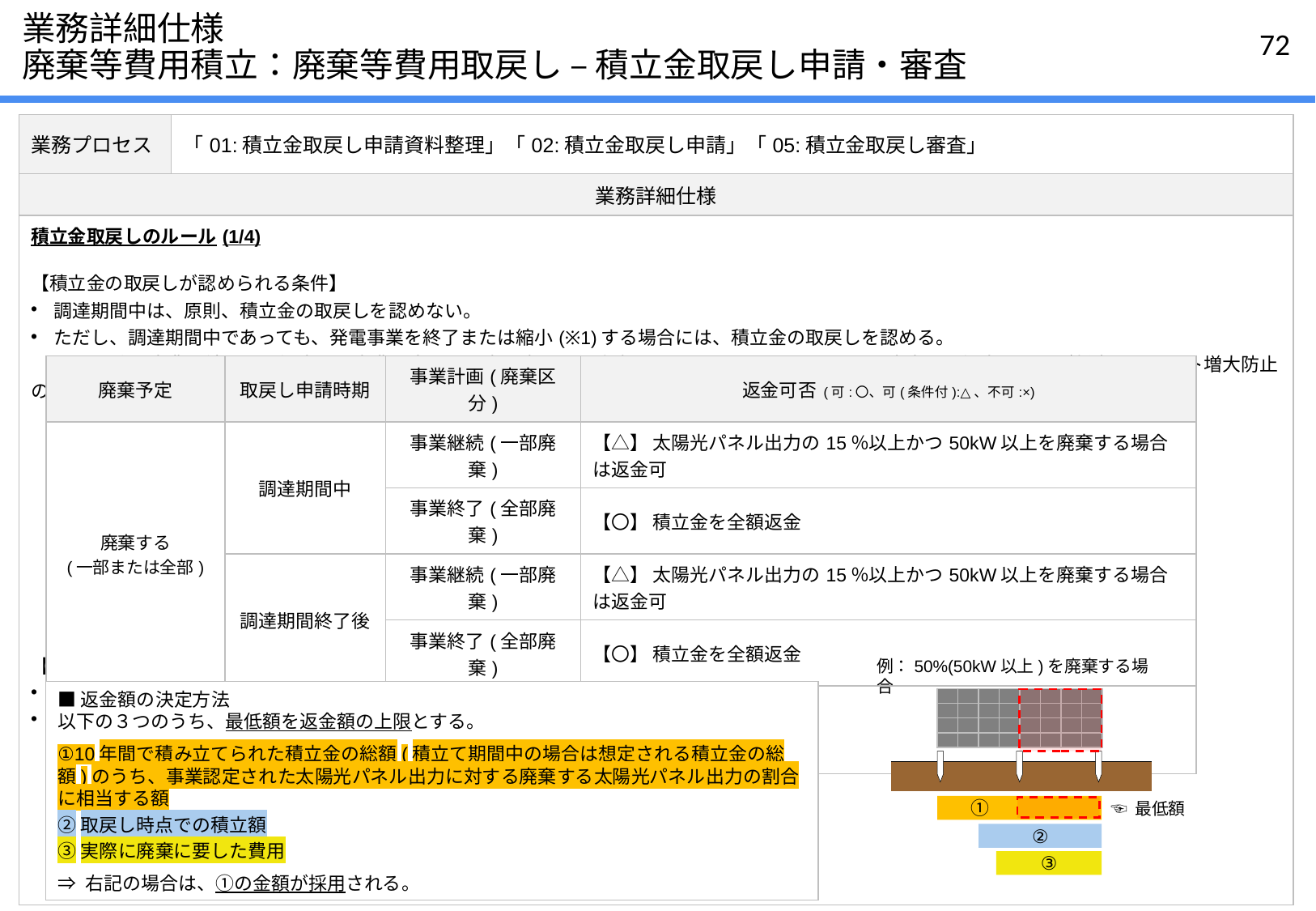

# 業務詳細仕様 廃棄等費用積立：廃棄等費用取戻し – 積立金取戻し申請・審査
| 業務プロセス | 「01:積立金取戻し申請資料整理」「02:積立金取戻し申請」「05:積立金取戻し審査」 |
| --- | --- |
| 業務詳細仕様 |  |
| 積立金取戻しのルール(1/4) 【積立金の取戻しが認められる条件】 調達期間中は、原則、積立金の取戻しを認めない。 ただし、調達期間中であっても、発電事業を終了または縮小(※1)する場合には、積立金の取戻しを認める。 　　※1 発電事業を縮小する場合は、事業認定された太陽光パネル出力の15％以上かつ50kW以上を廃棄する場合に限る（制度運用コスト増大防止のため） 【積立金取戻し金額(返金額)の考え方】 事業を終了する場合は、積立金を全額返金する。 事業を継続する場合は、以下のルールに従って返金額を決定する。 |  |
| 廃棄予定 | 取戻し申請時期 | 事業計画(廃棄区分) | 返金可否 (可:〇、可(条件付):△、不可:×) |
| --- | --- | --- | --- |
| 廃棄する (一部または全部) | 調達期間中 | 事業継続(一部廃棄) | 【△】 太陽光パネル出力の15％以上かつ50kW以上を廃棄する場合は返金可 |
|  |  | 事業終了(全部廃棄) | 【〇】 積立金を全額返金 |
|  | 調達期間終了後 | 事業継続(一部廃棄) | 【△】 太陽光パネル出力の15％以上かつ50kW以上を廃棄する場合は返金可 |
|  |  | 事業終了(全部廃棄) | 【〇】 積立金を全額返金 |
| 廃棄しない (または廃棄証拠なし) | － | － | 【×】 返金不可 |
例：50%(50kW以上)を廃棄する場合
|  |  |  |  |  |  |  |  |
| --- | --- | --- | --- | --- | --- | --- | --- |
|  |  |  |  |  |  |  |  |
|  |  |  |  |  |  |  |  |
|  |  |  |  |  |  |  |  |

■返金額の決定方法
以下の３つのうち、最低額を返金額の上限とする。

①10年間で積み立てられた積立金の総額(積立て期間中の場合は想定される積立金の総額)のうち、事業認定された太陽光パネル出力に対する廃棄する太陽光パネル出力の割合に相当する額

②取戻し時点での積立額

③実際に廃棄に要した費用

⇒ 右記の場合は、①の金額が採用される。
|  |
| --- |

☜ 最低額
①

②
③